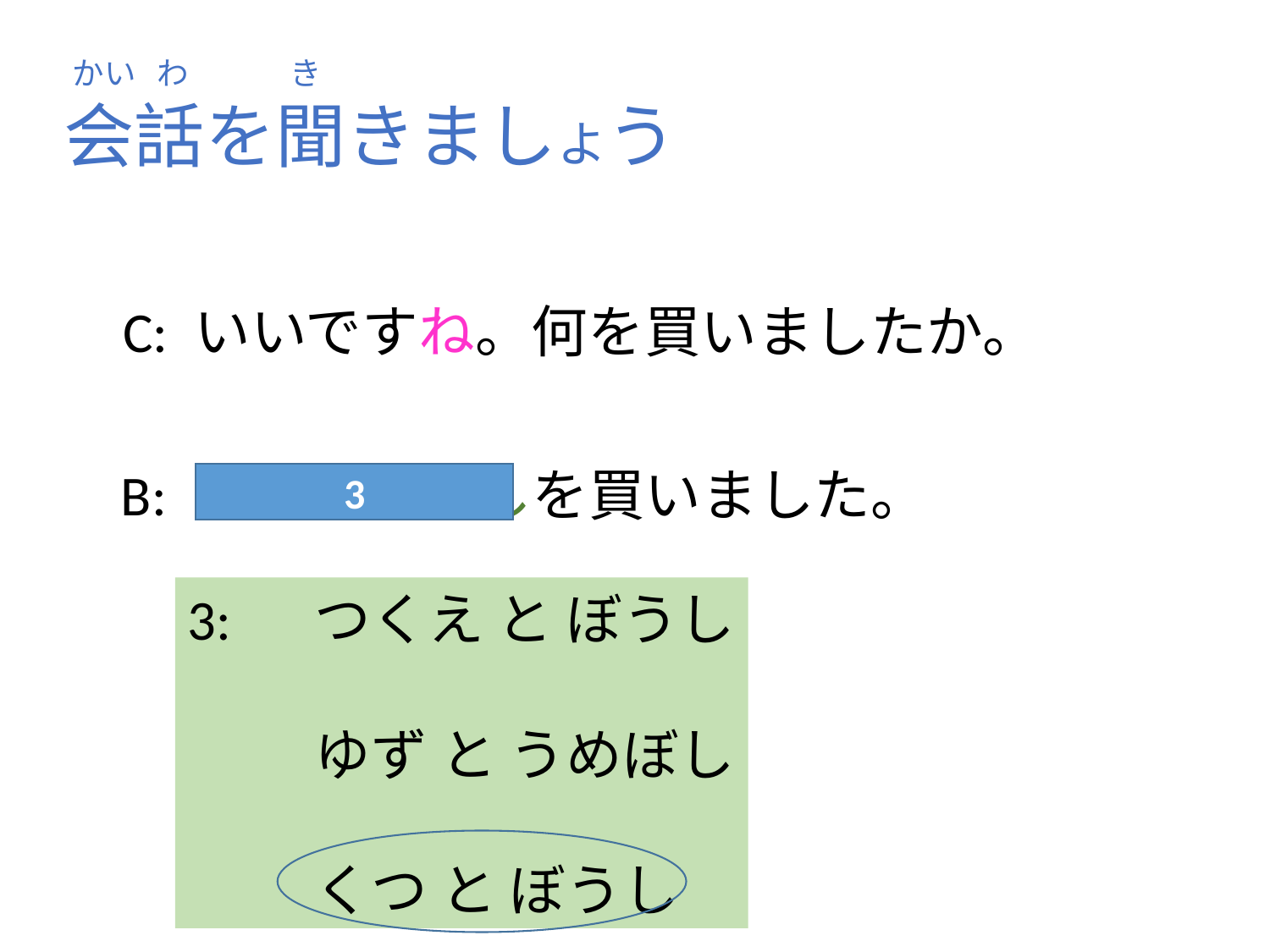

かい   わ              き
会話を聞きましよう
C: いいですね。何を買いましたか。
B: くつとぼうしを買いました。
3
3: 	つくえ と ぼうし

	ゆず と うめぼし

	くつ と ぼうし